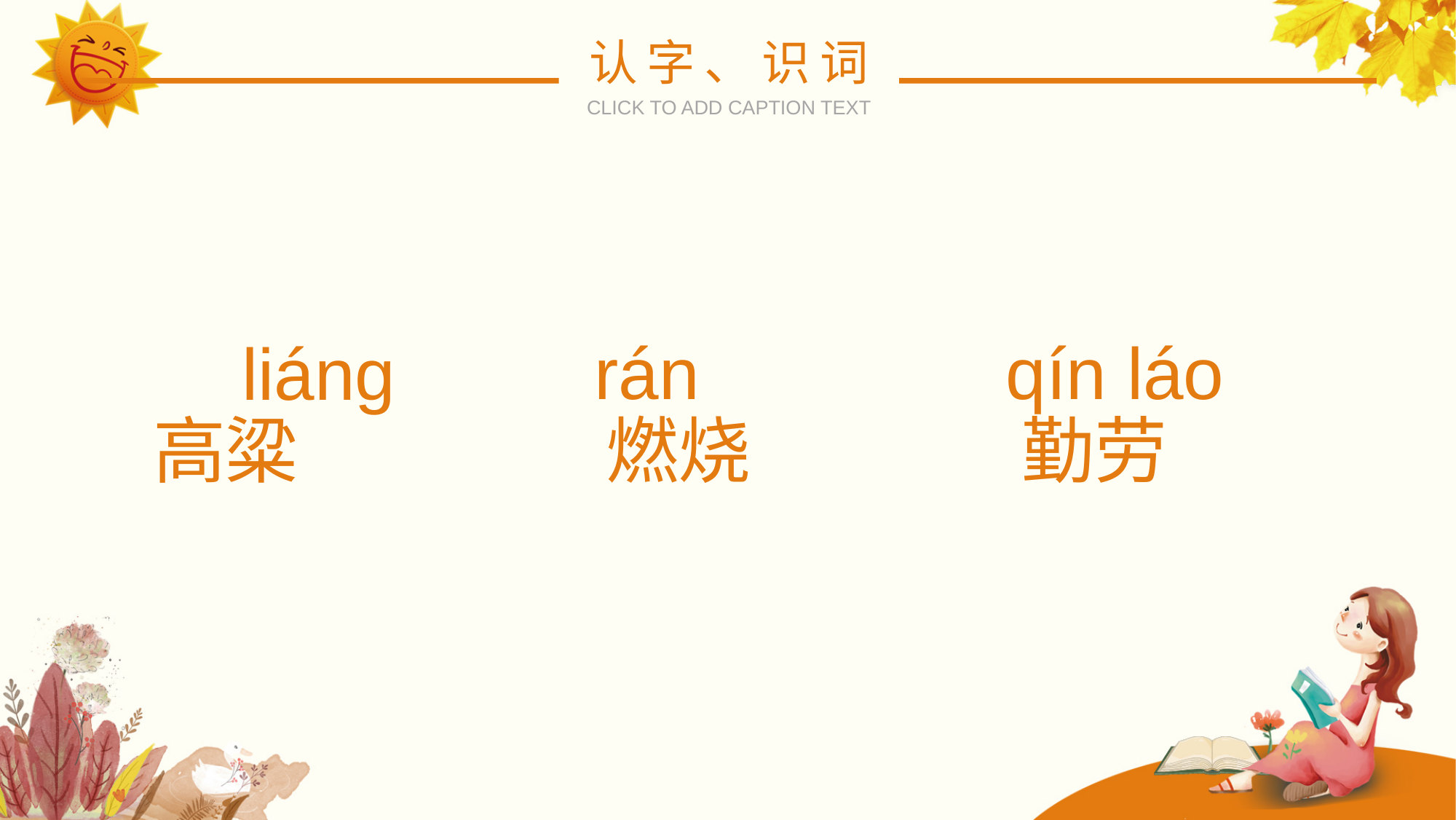

认字、识词

CLICK TO ADD CAPTION TEXT
qín láo
rán
liáng
高粱
燃烧
勤劳